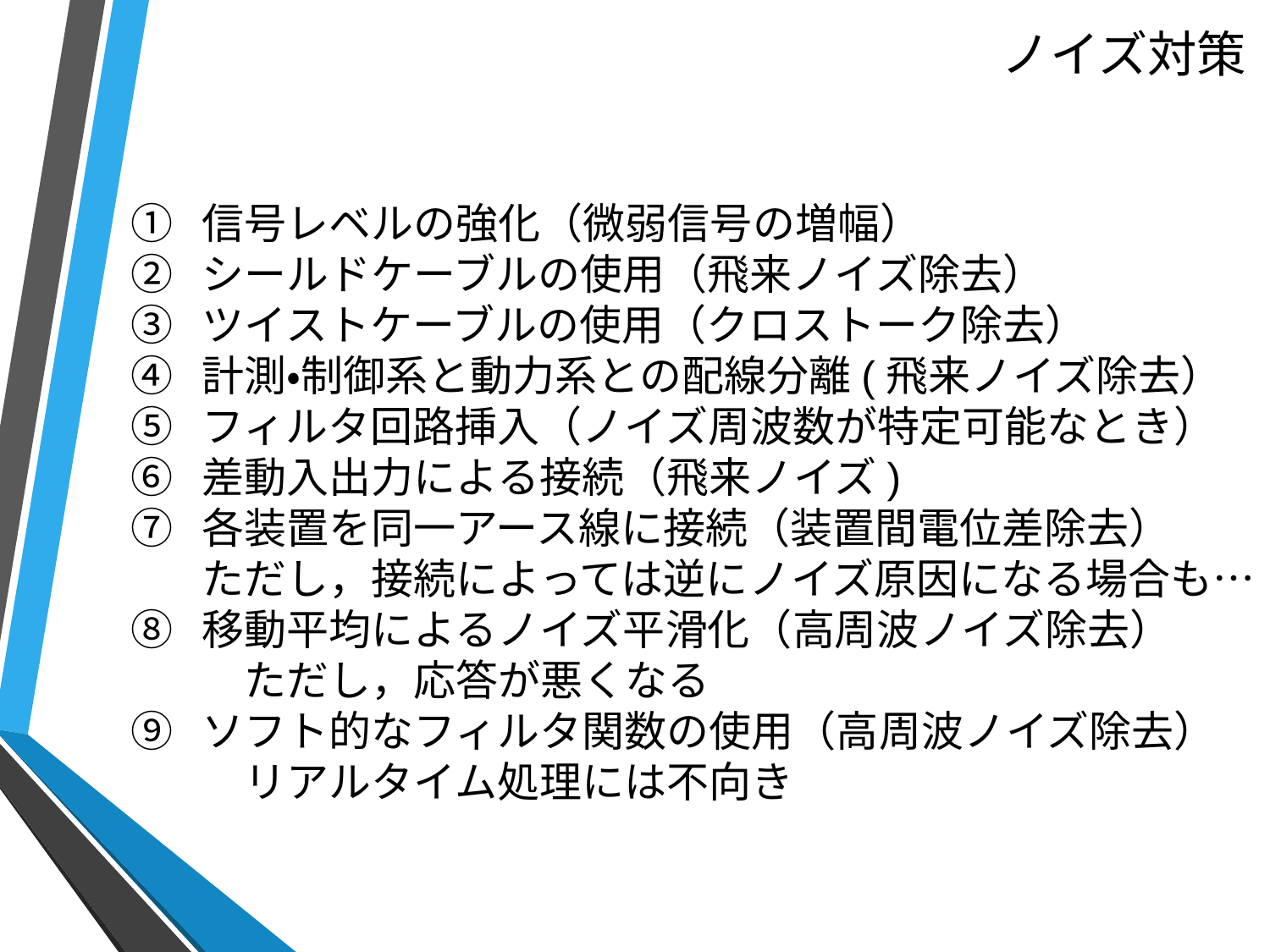

# ノイズ対策
信号レベルの強化（微弱信号の増幅）
シールドケーブルの使用（飛来ノイズ除去）
ツイストケーブルの使用（クロストーク除去）
計測・制御系と動力系との配線分離(飛来ノイズ除去）
フィルタ回路挿入（ノイズ周波数が特定可能なとき）
差動入出力による接続（飛来ノイズ)
各装置を同一アース線に接続（装置間電位差除去）　　ただし，接続によっては逆にノイズ原因になる場合も…
移動平均によるノイズ平滑化（高周波ノイズ除去）　　　ただし，応答が悪くなる
ソフト的なフィルタ関数の使用（高周波ノイズ除去）　　リアルタイム処理には不向き